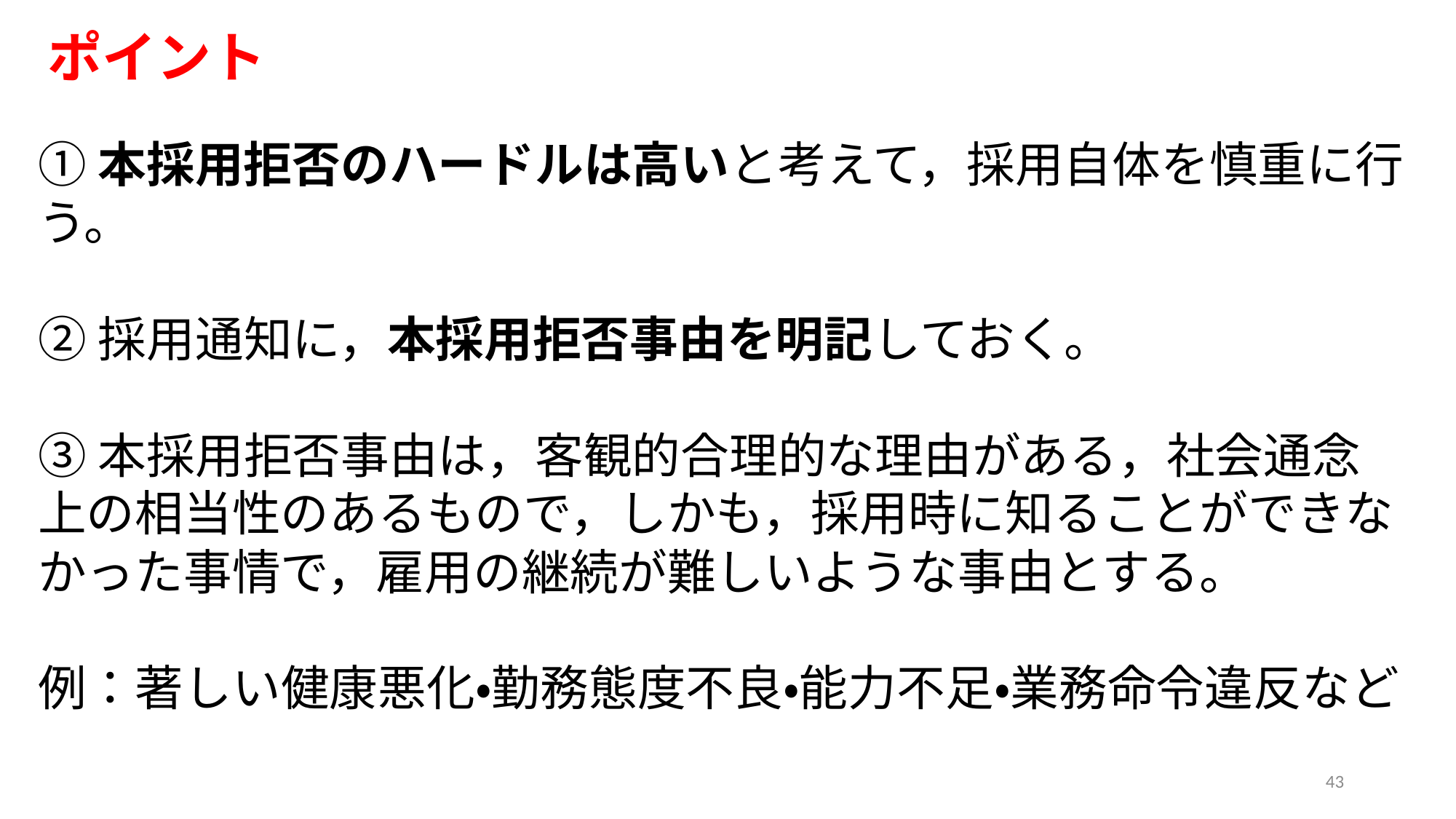

# ポイント
①本採用拒否のハードルは高いと考えて，採用自体を慎重に行う。
②採用通知に，本採用拒否事由を明記しておく。
③本採用拒否事由は，客観的合理的な理由がある，社会通念上の相当性のあるもので，しかも，採用時に知ることができなかった事情で，雇用の継続が難しいような事由とする。

例：著しい健康悪化・勤務態度不良・能力不足・業務命令違反など

43